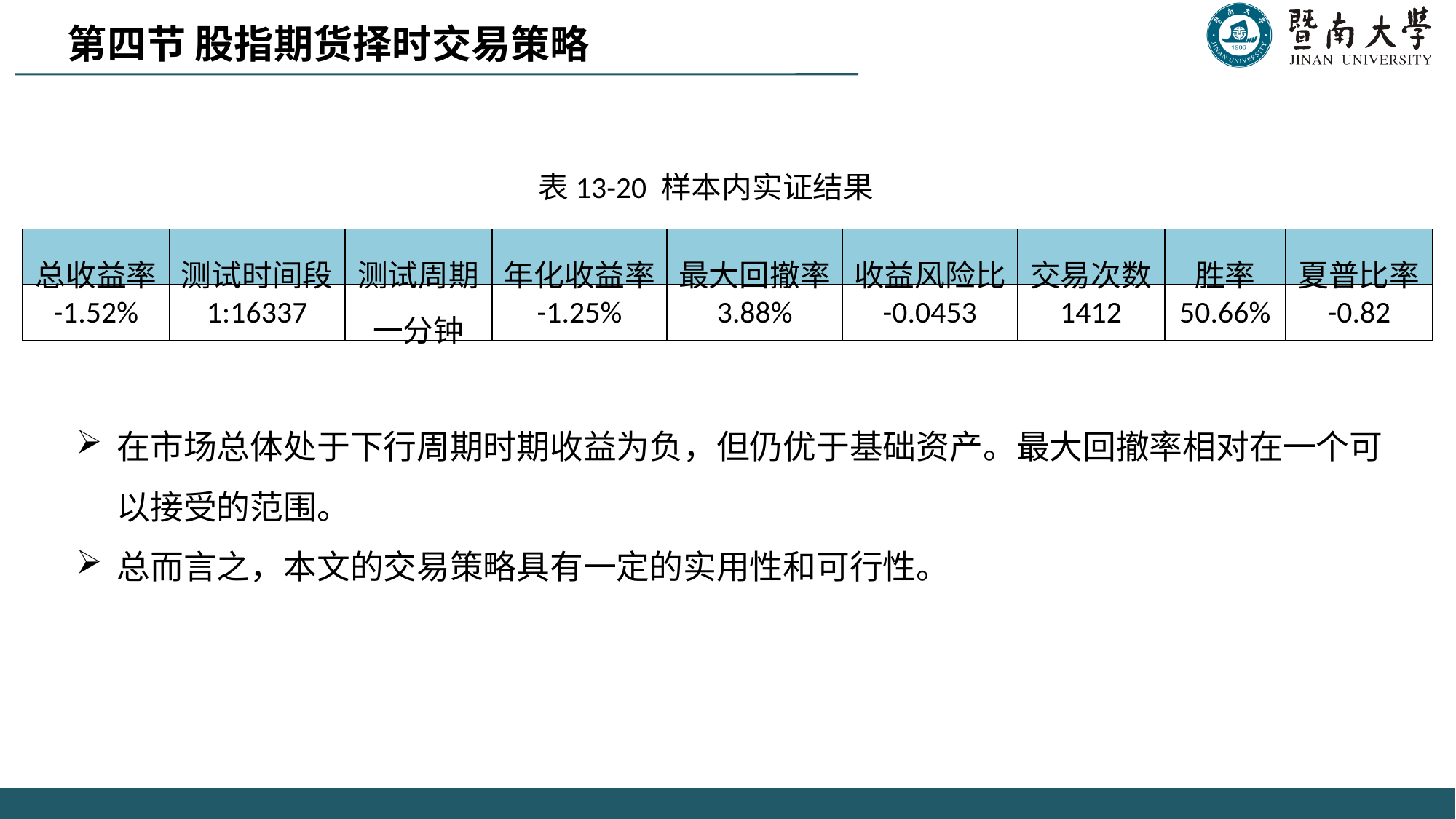

第四节 股指期货择时交易策略
表13-20 样本内实证结果
| 总收益率 | 测试时间段 | 测试周期 | 年化收益率 | 最大回撤率 | 收益风险比 | 交易次数 | 胜率 | 夏普比率 |
| --- | --- | --- | --- | --- | --- | --- | --- | --- |
| -1.52% | 1:16337 | 一分钟 | -1.25% | 3.88% | -0.0453 | 1412 | 50.66% | -0.82 |
在市场总体处于下行周期时期收益为负，但仍优于基础资产。最大回撤率相对在一个可以接受的范围。
总而言之，本文的交易策略具有一定的实用性和可行性。